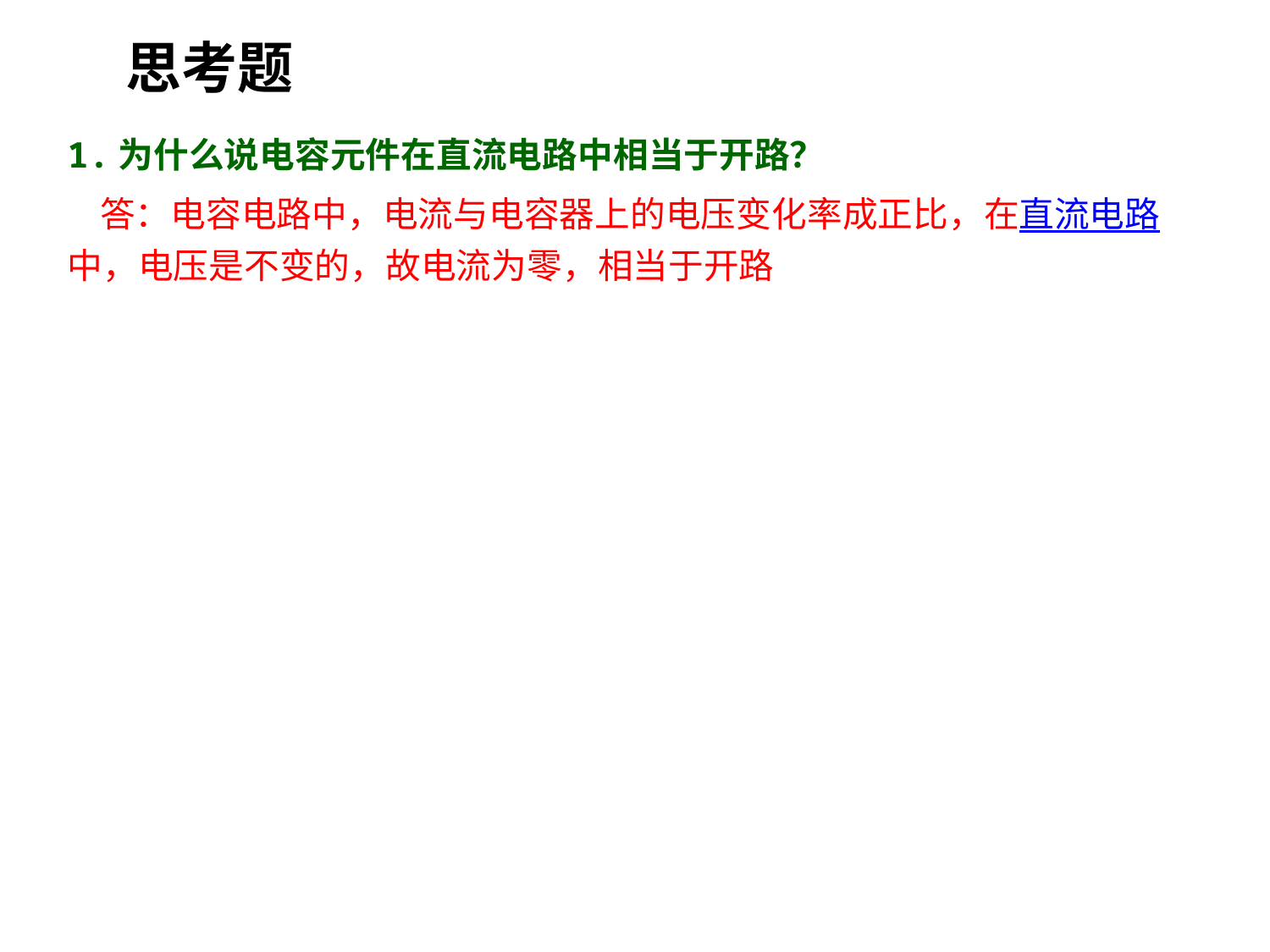

思考题
1.为什么说电容元件在直流电路中相当于开路？
   答：电容电路中，电流与电容器上的电压变化率成正比，在直流电路中，电压是不变的，故电流为零，相当于开路